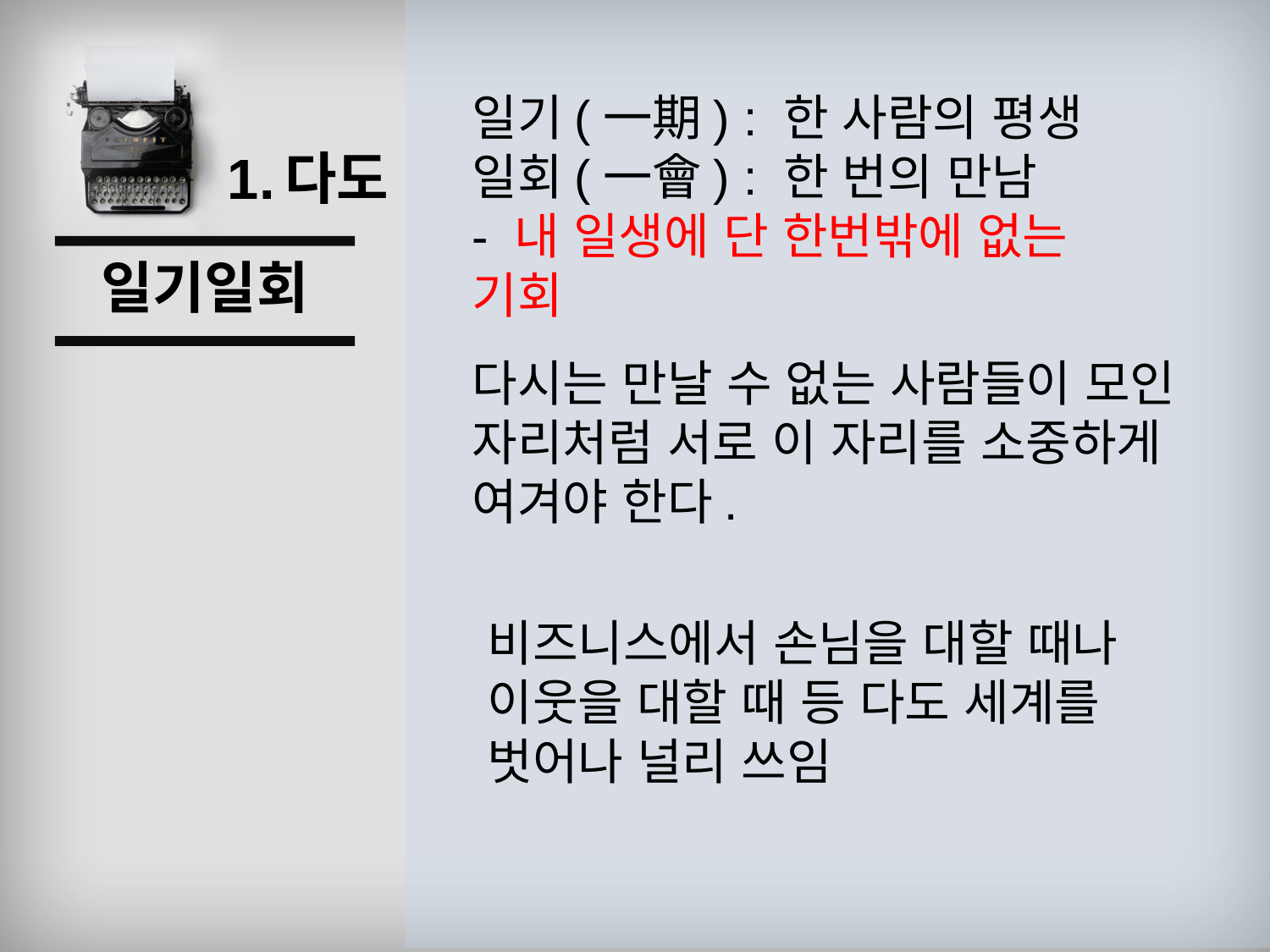

일기(一期) : 한 사람의 평생
일회(一會) : 한 번의 만남
- 내 일생에 단 한번밖에 없는 기회
# 1.다도

일기일회

다시는 만날 수 없는 사람들이 모인 자리처럼 서로 이 자리를 소중하게 여겨야 한다.
비즈니스에서 손님을 대할 때나 이웃을 대할 때 등 다도 세계를 벗어나 널리 쓰임